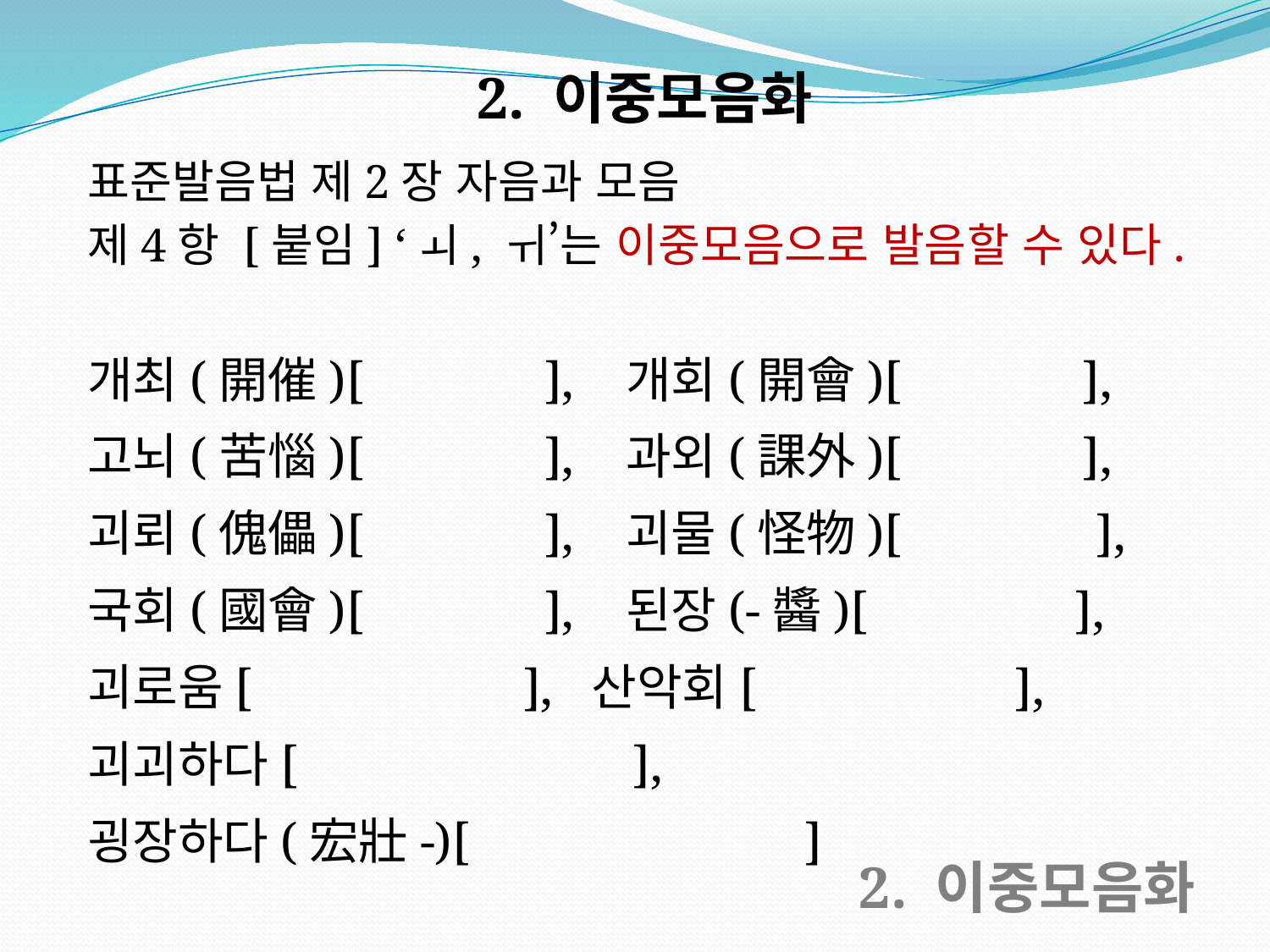

2. 이중모음화
표준발음법 제2장 자음과 모음
제4항 [붙임] ‘ㅚ, ㅟ’는 이중모음으로 발음할 수 있다.

개최(開催)[              ],   개회(開會)[              ],
고뇌(苦惱)[              ],   과외(課外)[              ],
괴뢰(傀儡)[              ],   괴물(怪物)[               ],
국회(國會)[              ],   된장(-醬)[                ],
괴로움[                     ],  산악회[                    ],
괴괴하다[                          ],
굉장하다(宏壯-)[                          ]

2. 이중모음화